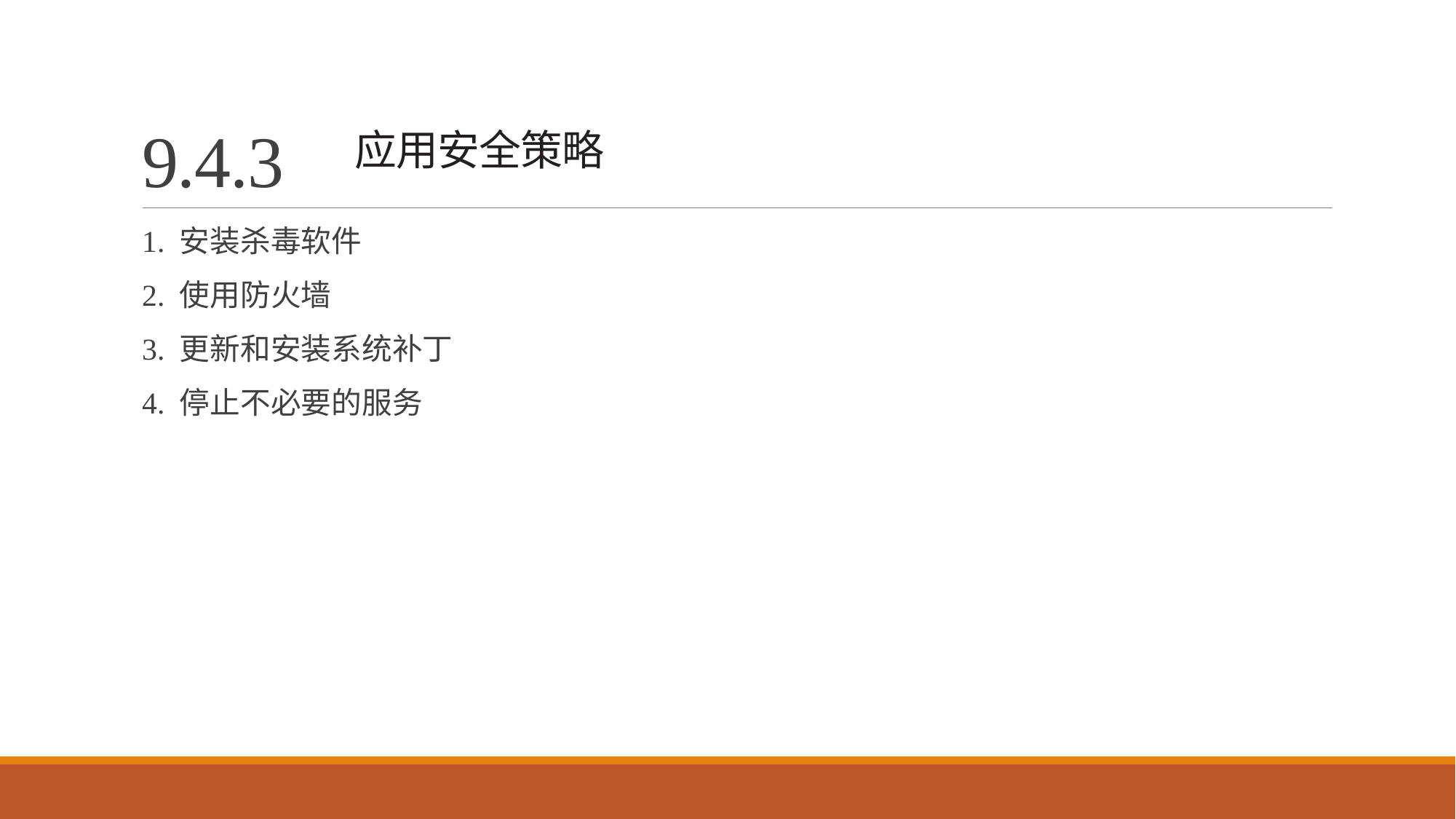

# 9.4.3   应用安全策略
1. 安装杀毒软件
2. 使用防火墙
3. 更新和安装系统补丁
4. 停止不必要的服务